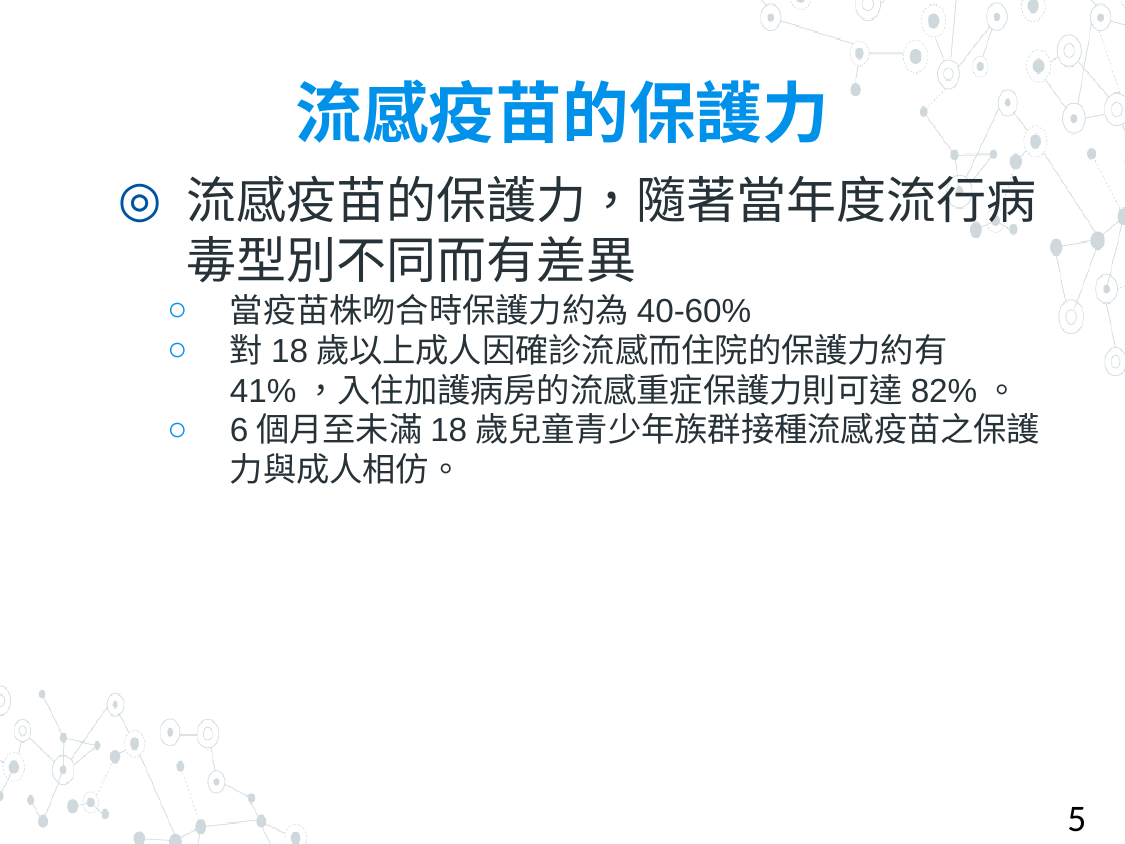

# 流感疫苗的保護力
流感疫苗的保護力，隨著當年度流行病毒型別不同而有差異
當疫苗株吻合時保護力約為40-60%
對18歲以上成人因確診流感而住院的保護力約有41%，入住加護病房的流感重症保護力則可達82%。
6個月至未滿18歲兒童青少年族群接種流感疫苗之保護力與成人相仿。
5